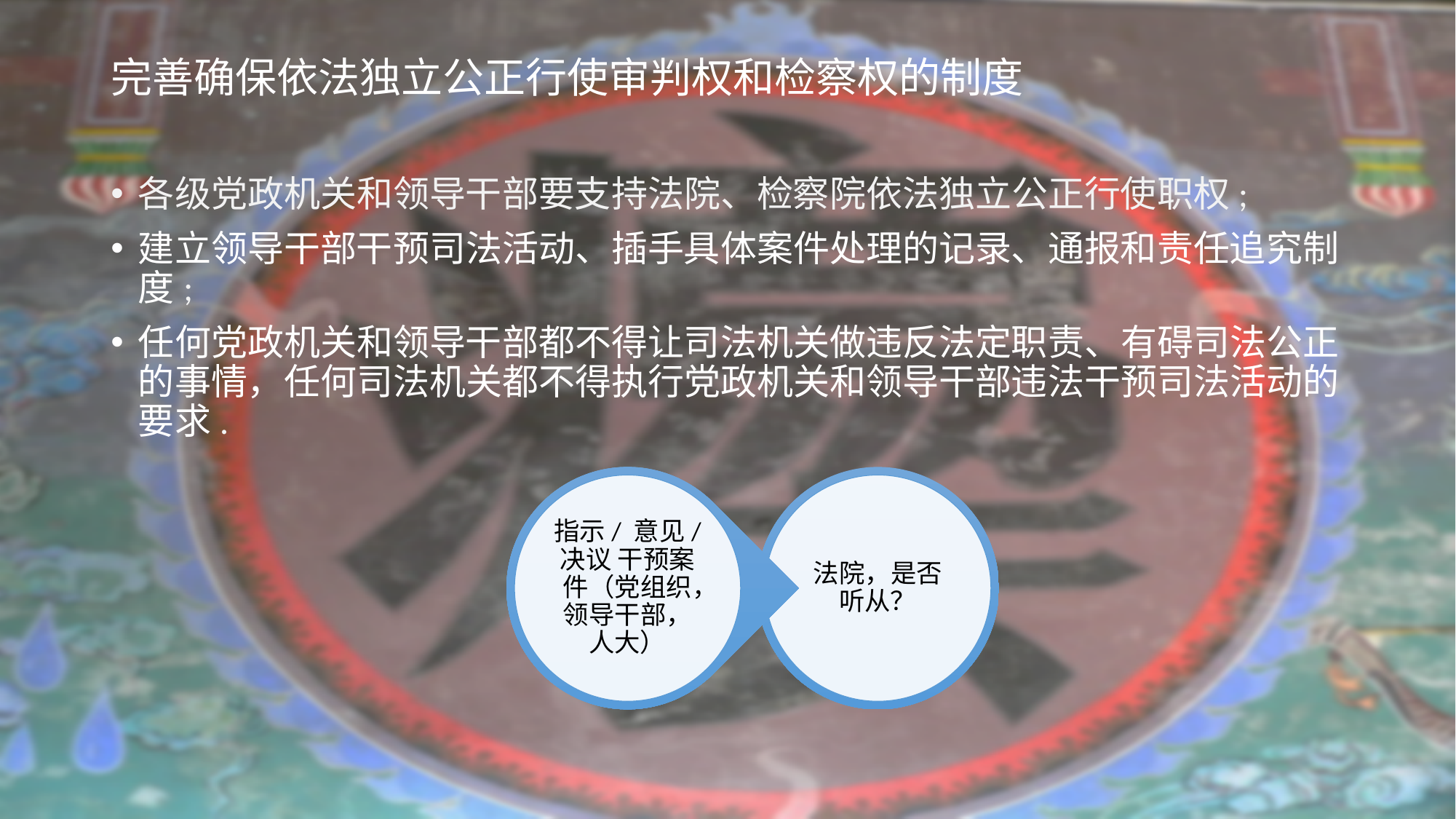

# 完善确保依法独立公正行使审判权和检察权的制度
各级党政机关和领导干部要支持法院、检察院依法独立公正行使职权;
建立领导干部干预司法活动、插手具体案件处理的记录、通报和责任追究制度;
任何党政机关和领导干部都不得让司法机关做违反法定职责、有碍司法公正的事情，任何司法机关都不得执行党政机关和领导干部违法干预司法活动的要求.

法院，是否听从？
指示/ 意见/ 决议 干预案件（党组织，领导干部，人大）